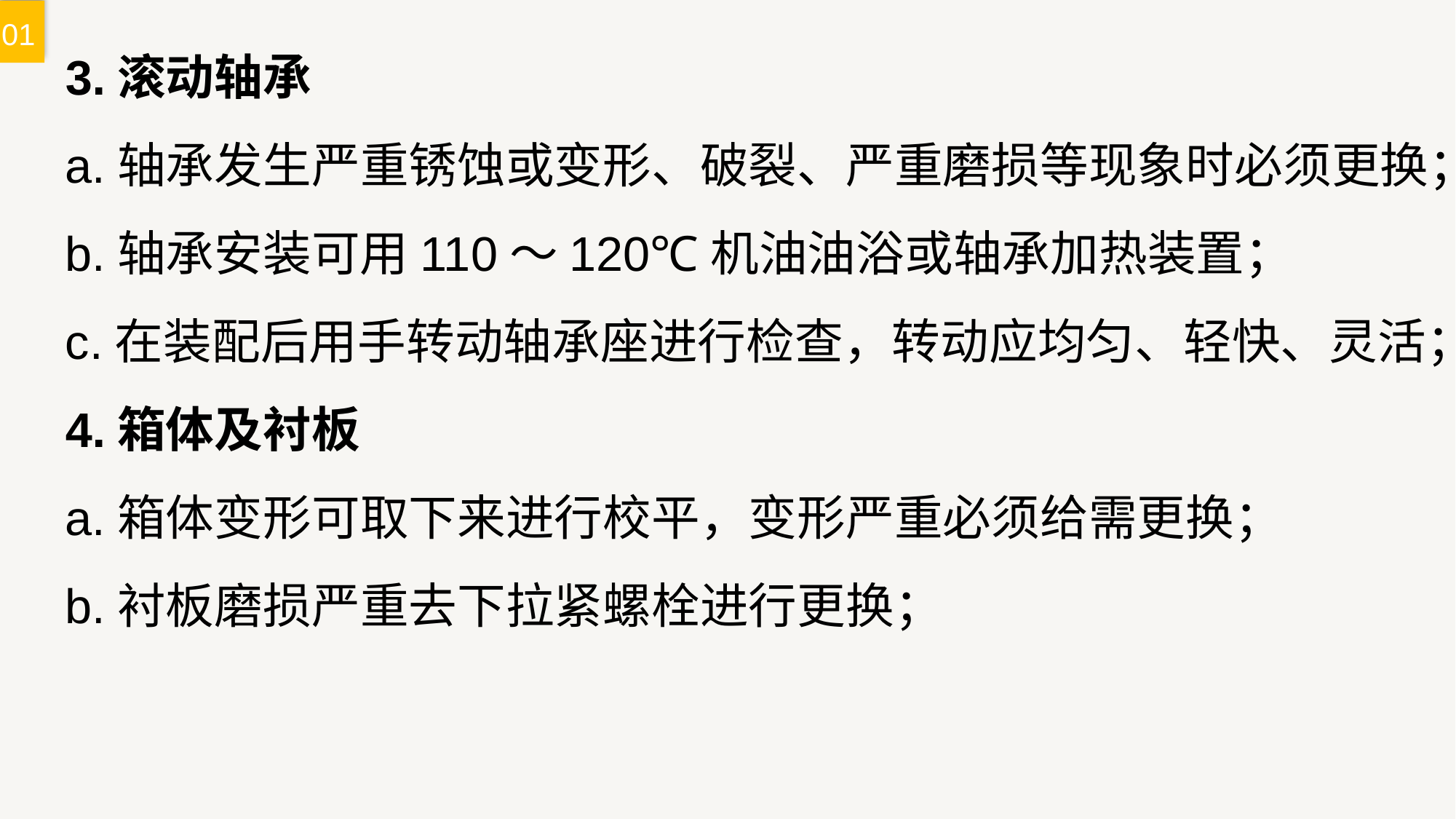

01
3.滚动轴承
a.轴承发生严重锈蚀或变形、破裂、严重磨损等现象时必须更换；
b.轴承安装可用110～120℃机油油浴或轴承加热装置；
c.在装配后用手转动轴承座进行检查，转动应均匀、轻快、灵活；
4.箱体及衬板
a.箱体变形可取下来进行校平，变形严重必须给需更换；
b.衬板磨损严重去下拉紧螺栓进行更换；